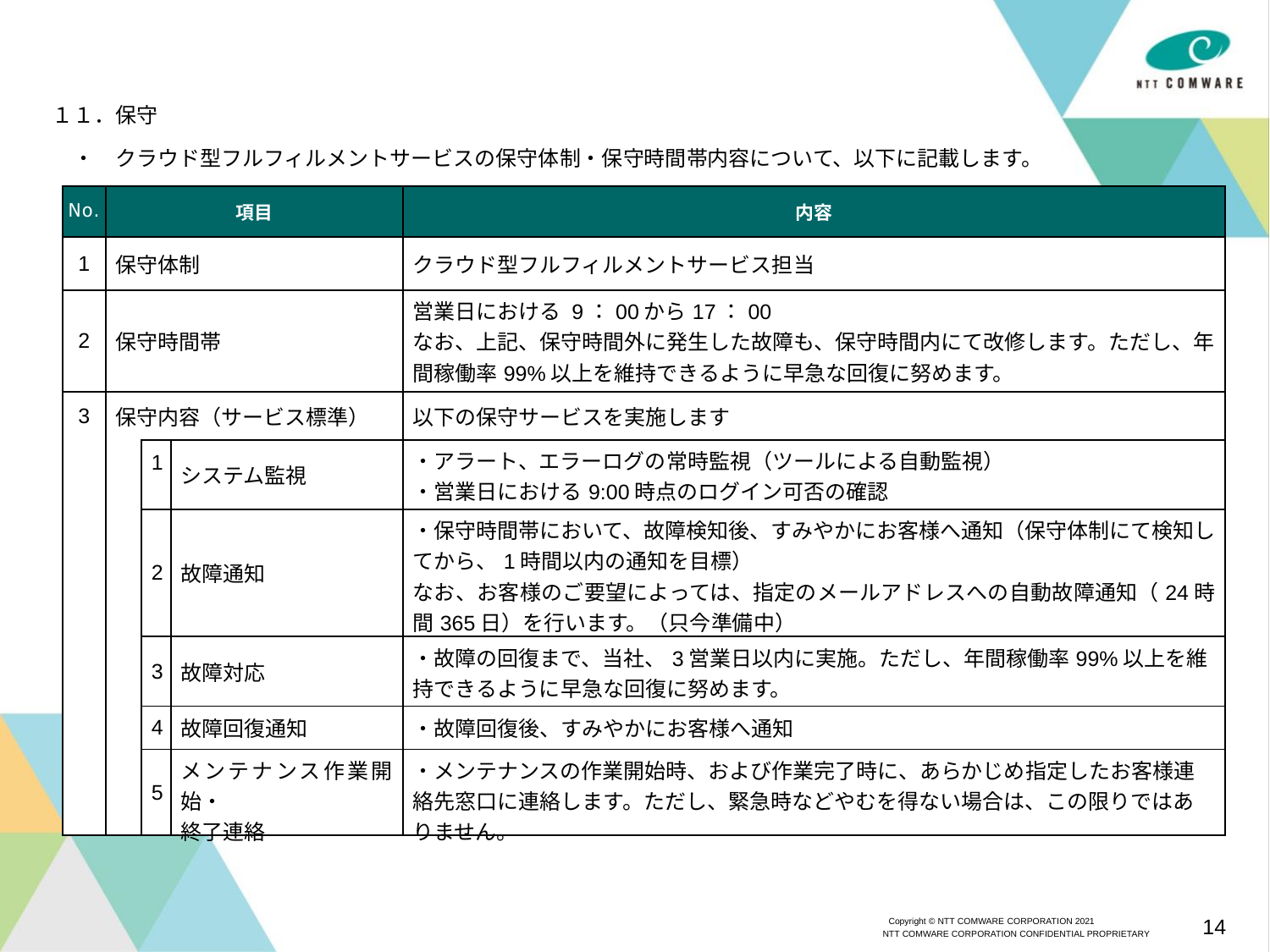

１１．保守
　・　クラウド型フルフィルメントサービスの保守体制・保守時間帯内容について、以下に記載します。
| No. | 項目 |  |  | 内容 |
| --- | --- | --- | --- | --- |
| 1 | 保守体制 |  |  | クラウド型フルフィルメントサービス担当 |
| 2 | 保守時間帯 |  |  | 営業日における 9：00から17：00 なお、上記、保守時間外に発生した故障も、保守時間内にて改修します。ただし、年間稼働率99%以上を維持できるように早急な回復に努めます。 |
| 3 | 保守内容（サービス標準） |  |  | 以下の保守サービスを実施します |
|  |  | 1 | システム監視 | ・アラート、エラーログの常時監視（ツールによる自動監視） ・営業日における9:00時点のログイン可否の確認 |
|  |  | 2 | 故障通知 | ・保守時間帯において、故障検知後、すみやかにお客様へ通知（保守体制にて検知してから、1時間以内の通知を目標） なお、お客様のご要望によっては、指定のメールアドレスへの自動故障通知（24時間365日）を行います。（只今準備中） |
|  |  | 3 | 故障対応 | ・故障の回復まで、当社、3営業日以内に実施。ただし、年間稼働率99%以上を維持できるように早急な回復に努めます。 |
|  |  | 4 | 故障回復通知 | ・故障回復後、すみやかにお客様へ通知 |
|  |  | 5 | メンテナンス作業開始・ 終了連絡 | ・メンテナンスの作業開始時、および作業完了時に、あらかじめ指定したお客様連絡先窓口に連絡します。ただし、緊急時などやむを得ない場合は、この限りではありません。 |
14